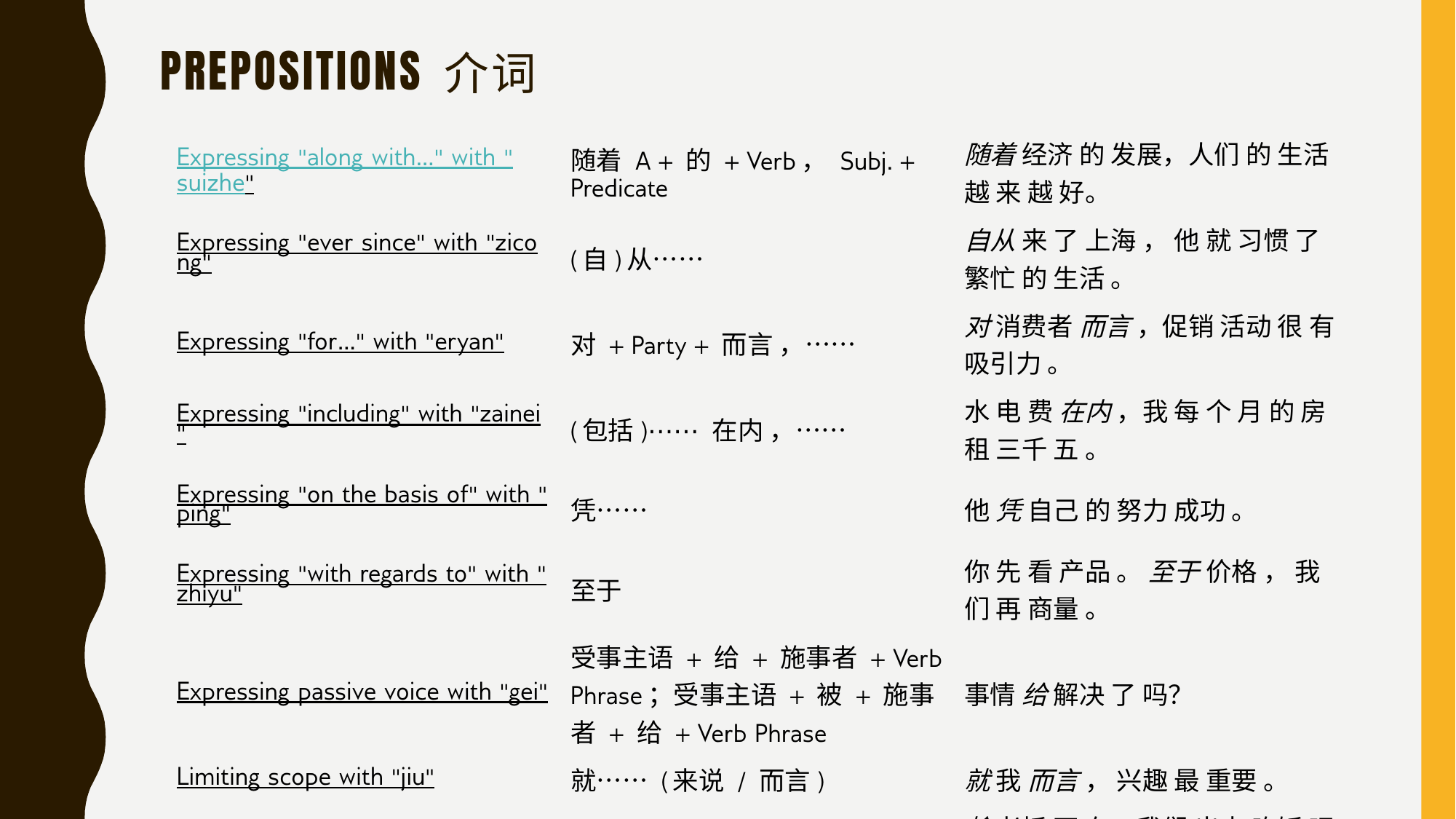

# Prepositions 介词
| Expressing "along with…" with "suizhe" | 随着 A + 的 + Verb， Subj. + Predicate | 随着 经济 的 发展，人们 的 生活 越 来 越 好。 |
| --- | --- | --- |
| Expressing "ever since" with "zicong" | (自)从⋯⋯ | 自从 来 了 上海 ， 他 就 习惯 了 繁忙 的 生活 。 |
| Expressing "for…" with "eryan" | 对 + Party + 而言 ，⋯⋯ | 对 消费者 而言 ，促销 活动 很 有 吸引力 。 |
| Expressing "including" with "zainei" | (包括)⋯⋯ 在内 ，⋯⋯ | 水 电 费 在内 ，我 每 个 月 的 房租 三千 五 。 |
| Expressing "on the basis of" with "ping" | 凭⋯⋯ | 他 凭 自己 的 努力 成功 。 |
| Expressing "with regards to" with "zhiyu" | 至于 | 你 先 看 产品 。 至于 价格 ， 我们 再 商量 。 |
| Expressing passive voice with "gei" | 受事主语 + 给 + 施事者 + Verb Phrase；受事主语 + 被 + 施事者 + 给 + Verb Phrase | 事情 给 解决 了 吗？ |
| Limiting scope with "jiu" | 就⋯⋯ (来说 / 而言) | 就 我 而言 ， 兴趣 最 重要 。 |
| Opportune timing with "chen" | 趁⋯⋯ | 趁 老板 不 在，我们 出去 吃饭 吧。 |